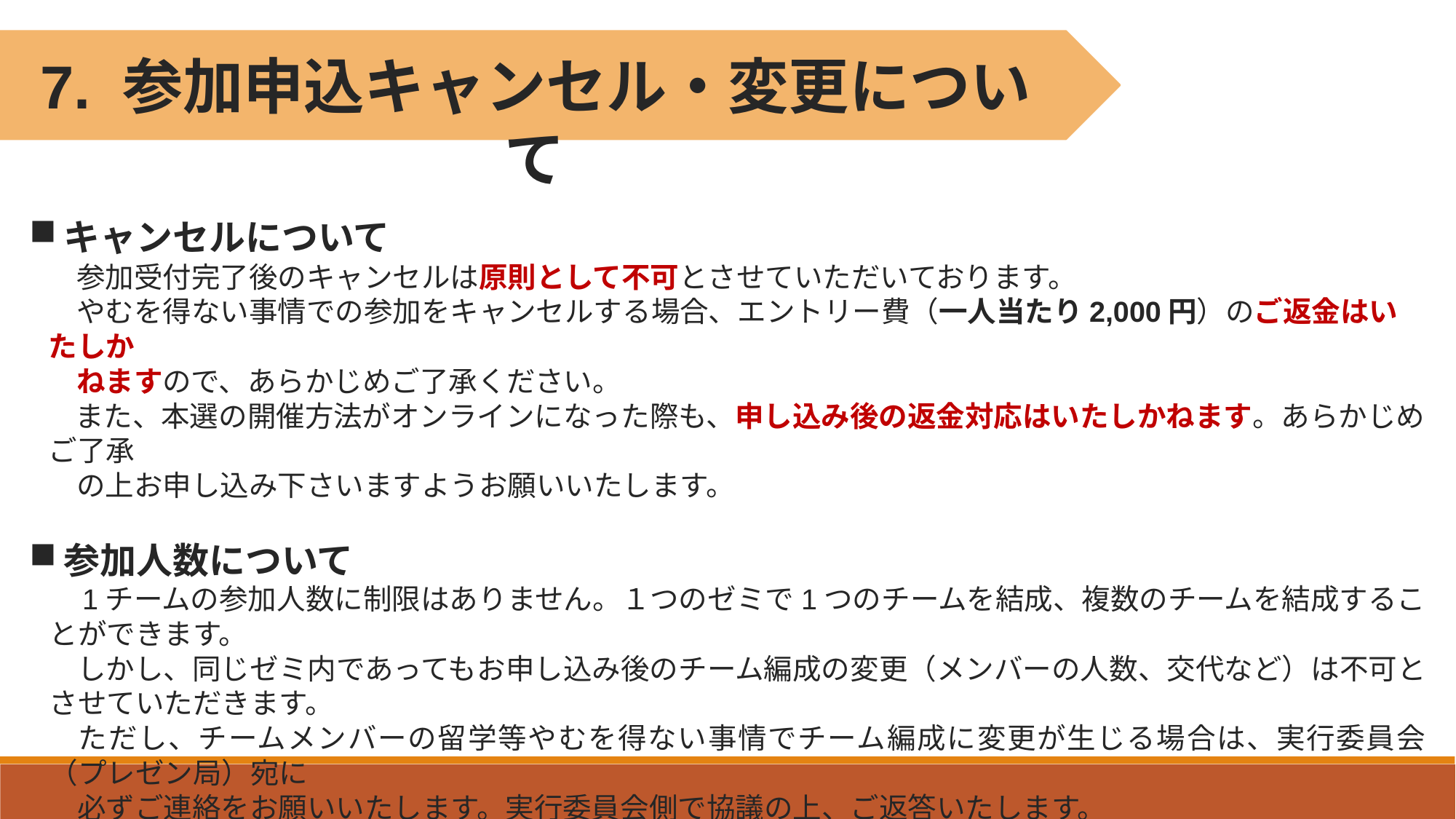

7. 参加申込キャンセル・変更について
キャンセルについて
　参加受付完了後のキャンセルは原則として不可とさせていただいております。
　やむを得ない事情での参加をキャンセルする場合、エントリー費（一人当たり2,000円）のご返金はいたしか
　ねますので、あらかじめご了承ください。
　また、本選の開催方法がオンラインになった際も、申し込み後の返金対応はいたしかねます。あらかじめご了承
　の上お申し込み下さいますようお願いいたします。

参加人数について
　1チームの参加人数に制限はありません。１つのゼミで1つのチームを結成、複数のチームを結成することができます。
　しかし、同じゼミ内であってもお申し込み後のチーム編成の変更（メンバーの人数、交代など）は不可とさせていただきます。
　ただし、チームメンバーの留学等やむを得ない事情でチーム編成に変更が生じる場合は、実行委員会（プレゼン局）宛に
　必ずご連絡をお願いいたします。実行委員会側で協議の上、ご返答いたします。
　※チーム数の増減は原則禁止とさせていただいております。